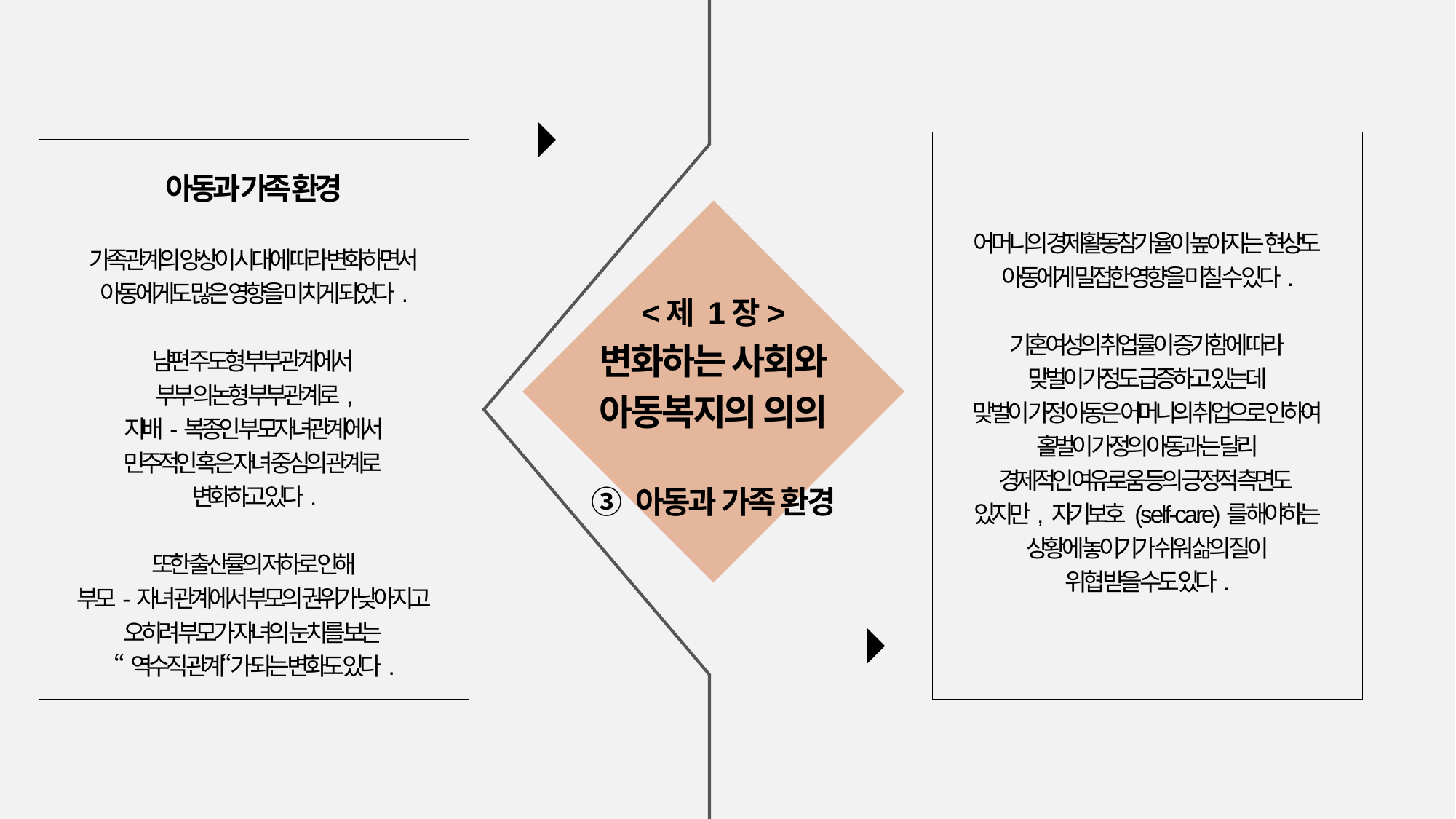

어머니의 경제활동참가율이 높아지는  현상도
아동에게 밀접한 영향을 미칠 수 있다.

기혼여성의 취업률이 증가함에 따라
맞벌이 가정도 급증하고 있는데
맞벌이 가정 아동은 어머니의 취업으로 인하여
홀벌이 가정의 아동과는 달리
경제적인 여유로움 등의 긍정적 측면도
있지만, 자기보호 (self-care)를 해야하는
상황에 놓이기가 쉬워 삶의 질이
위협 받을 수도 있다.

아동과 가족 환경

가족관계의 양상이 시대에 따라 변화하면서
아동에게도 많은 영향을 미치게 되었다.

남편 주도형 부부관계에서
부부 의논형 부부관계로,
지배-복종인 부모자녀관계에서
민주적인 혹은 자녀 중심의 관계로
변화하고 있다.

또한 출산률의 저하로 인해
부모-자녀 관계에서 부모의 권위가 낮아지고
오히려 부모가 자녀의 눈치를 보는
“역수직 관계“ 가 되는 변화도 있다.

<제 1장>
변화하는 사회와
아동복지의 의의

③ 아동과 가족 환경
START